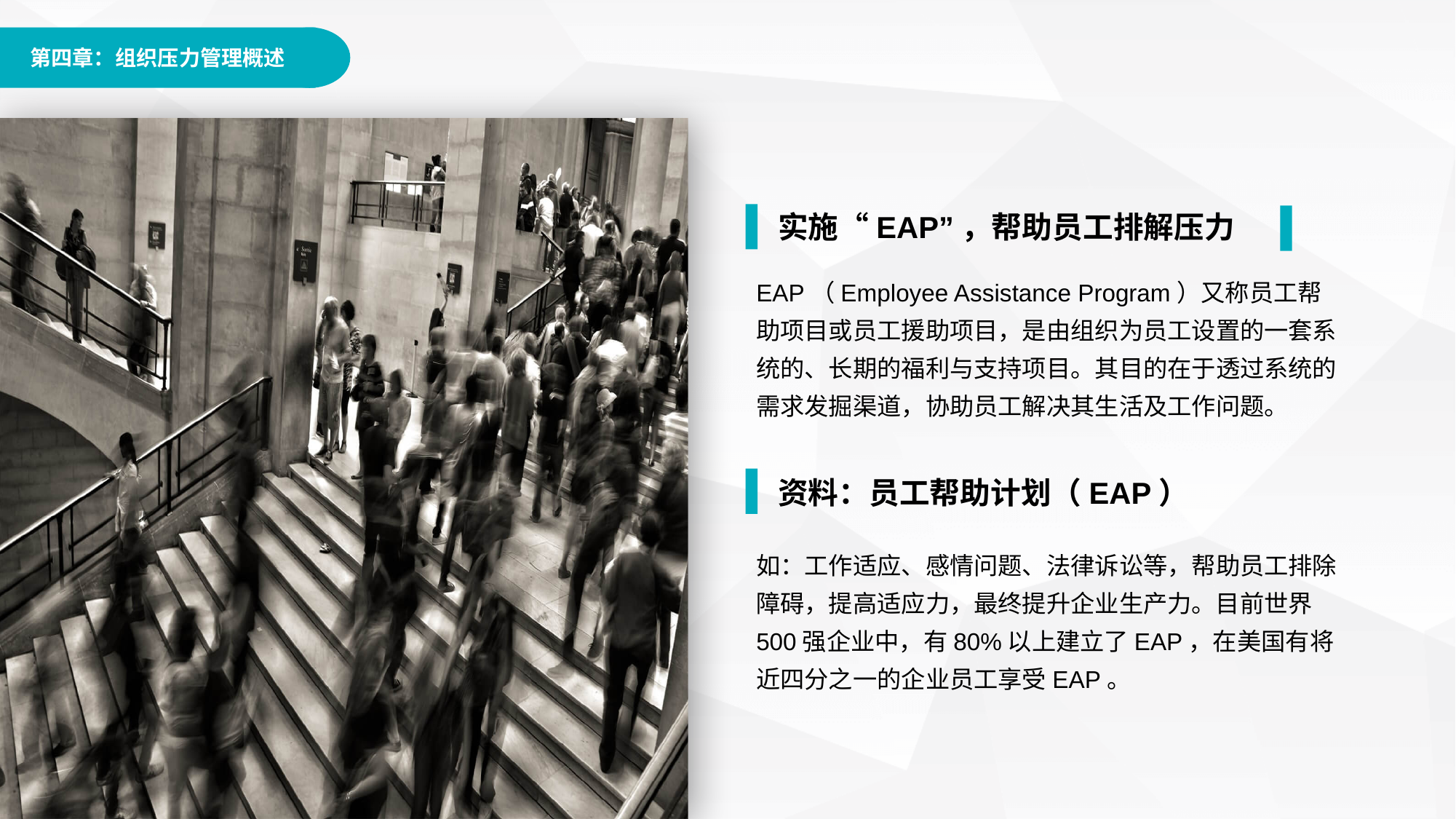

实施“EAP”，帮助员工排解压力

EAP（Employee Assistance Program）又称员工帮助项目或员工援助项目，是由组织为员工设置的一套系统的、长期的福利与支持项目。其目的在于透过系统的需求发掘渠道，协助员工解决其生活及工作问题。

资料：员工帮助计划（EAP）
如：工作适应、感情问题、法律诉讼等，帮助员工排除障碍，提高适应力，最终提升企业生产力。目前世界500强企业中，有80%以上建立了EAP，在美国有将近四分之一的企业员工享受EAP。